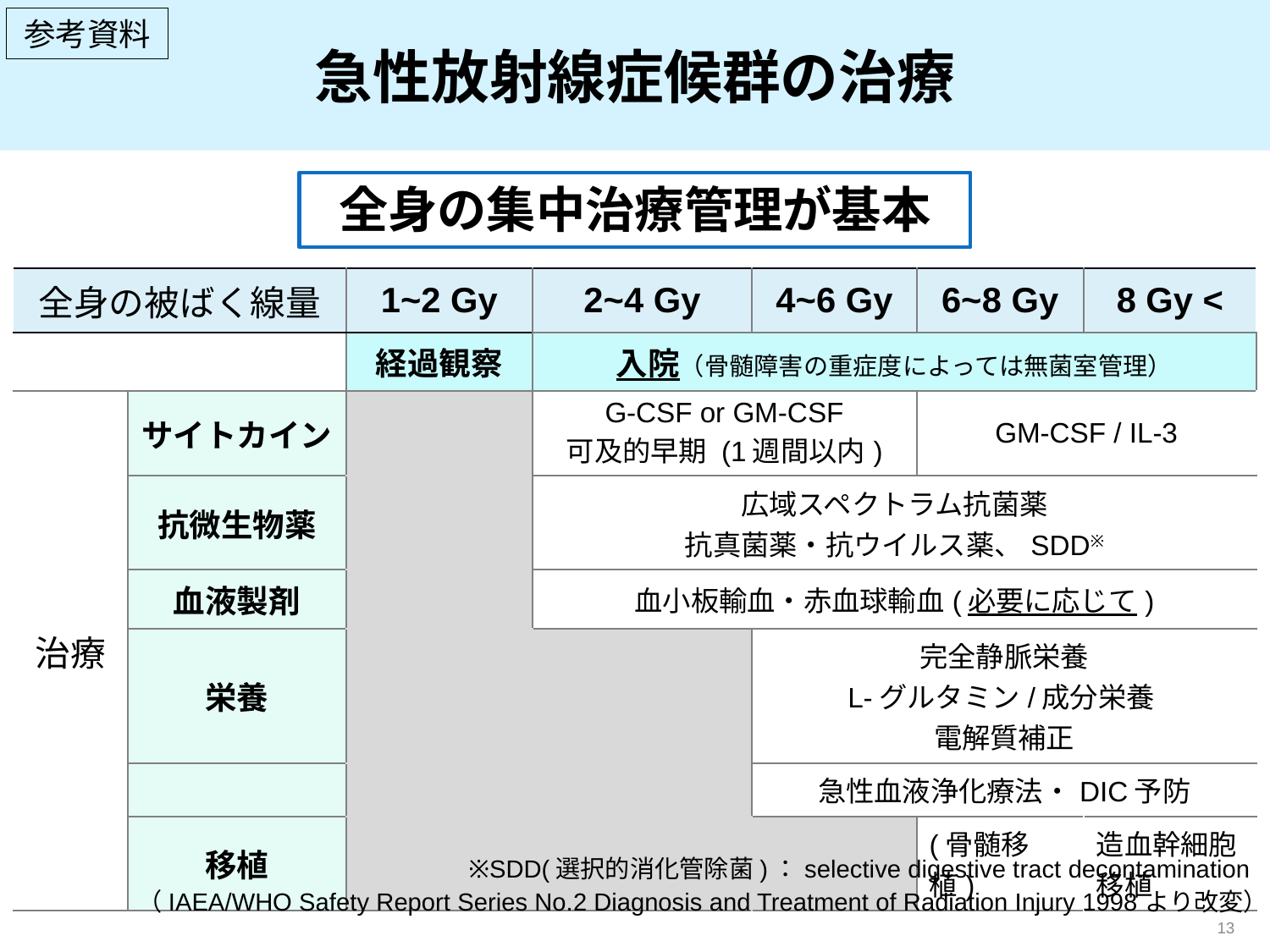

参考資料
# 急性放射線症候群の治療
全身の集中治療管理が基本
| 全身の被ばく線量 |  | 1~2 Gy | 2~4 Gy | 4~6 Gy | 6~8 Gy | 8 Gy < |
| --- | --- | --- | --- | --- | --- | --- |
|  |  | 経過観察 | 入院（骨髄障害の重症度によっては無菌室管理） |  |  |  |
| 治療 | サイトカイン |  | G-CSF or GM-CSF 可及的早期 (1週間以内) |  | GM-CSF / IL-3 |  |
|  | 抗微生物薬 |  | 広域スペクトラム抗菌薬 抗真菌薬・抗ウイルス薬、SDD※ |  |  |  |
|  | 血液製剤 |  | 血小板輸血・赤血球輸血(必要に応じて) |  |  |  |
|  | 栄養 |  |  | 完全静脈栄養 L-グルタミン/成分栄養 電解質補正 |  |  |
|  |  |  |  | 急性血液浄化療法・DIC予防 |  |  |
|  | 移植 |  |  |  | (骨髄移植) | 造血幹細胞移植 |
※SDD(選択的消化管除菌)：selective digestive tract decontamination
（IAEA/WHO Safety Report Series No.2 Diagnosis and Treatment of Radiation Injury 1998より改変）
13